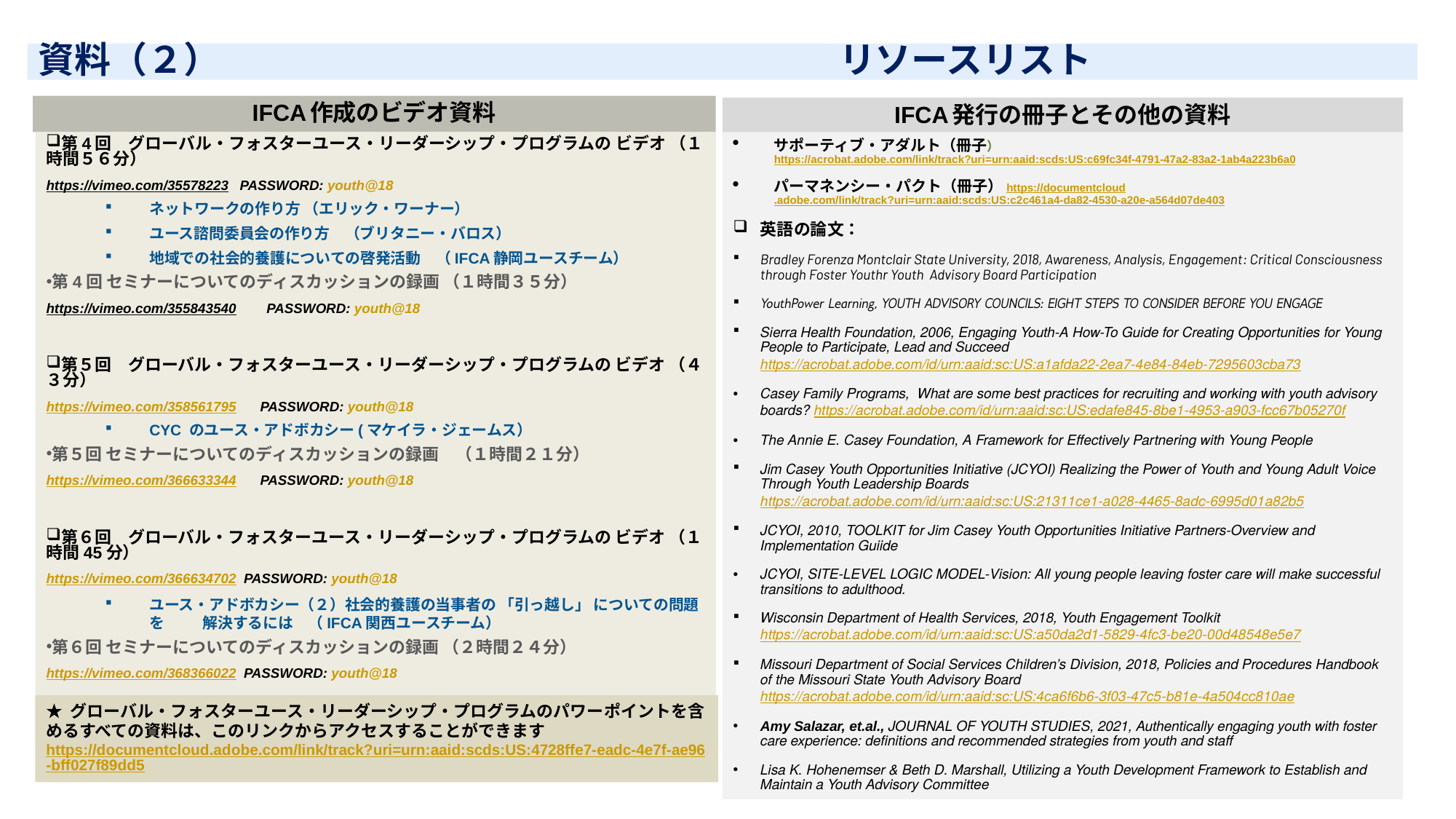

# 資料（２）　　　　　　　　　　　　　　　　　リソースリスト
IFCA作成のビデオ資料
IFCA発行の冊子とその他の資料
第4回　グローバル・フォスターユース・リーダーシップ・プログラムの ビデオ （１時間５６分）
https://vimeo.com/35578223   PASSWORD: youth@18
ネットワークの作り方 （エリック・ワーナー）
ユース諮問委員会の作り方　（ブリタニー・バロス）
地域での社会的養護についての啓発活動　（IFCA静岡ユースチーム）
第4回 セミナーについてのディスカッションの録画 （１時間３５分）
https://vimeo.com/355843540　　PASSWORD: youth@18

第５回　グローバル・フォスターユース・リーダーシップ・プログラムの ビデオ （４３分）
https://vimeo.com/358561795 　PASSWORD: youth@18
CYC のユース・アドボカシー(マケイラ・ジェームス）
第５回 セミナーについてのディスカッションの録画　（１時間２１分）
https://vimeo.com/366633344 　PASSWORD: youth@18

第６回　グローバル・フォスターユース・リーダーシップ・プログラムの ビデオ （１時間45分）
https://vimeo.com/366634702  PASSWORD: youth@18
ユース・アドボカシー（２）社会的養護の当事者の 「引っ越し」 についての問題を           解決するには　（IFCA関西ユースチーム）
第６回 セミナーについてのディスカッションの録画 （２時間２４分）
https://vimeo.com/368366022  PASSWORD: youth@18

サポーティブ・アダルト（冊子）https://acrobat.adobe.com/link/track?uri=urn:aaid:scds:US:c69fc34f-4791-47a2-83a2-1ab4a223b6a0

パーマネンシー・パクト（冊子）https://documentcloud.adobe.com/link/track?uri=urn:aaid:scds:US:c2c461a4-da82-4530-a20e-a564d07de403
英語の論文：
Bradley Forenza Montclair State University, 2018, Awareness, Analysis, Engagement: Critical Consciousness through Foster Youthr Youth  Advisory Board Participation
YouthPower Learning, YOUTH ADVISORY COUNCILS: EIGHT STEPS TO CONSIDER BEFORE YOU ENGAGE
Sierra Health Foundation, 2006, Engaging Youth-A How-To Guide for Creating Opportunities for Young People to Participate, Lead and Succeed  https://acrobat.adobe.com/id/urn:aaid:sc:US:a1afda22-2ea7-4e84-84eb-7295603cba73
Casey Family Programs,  What are some best practices for recruiting and working with youth advisory boards? https://acrobat.adobe.com/id/urn:aaid:sc:US:edafe845-8be1-4953-a903-fcc67b05270f
The Annie E. Casey Foundation, A Framework for Effectively Partnering with Young People
Jim Casey Youth Opportunities Initiative (JCYOI) Realizing the Power of Youth and Young Adult Voice Through Youth Leadership Boards   https://acrobat.adobe.com/id/urn:aaid:sc:US:21311ce1-a028-4465-8adc-6995d01a82b5
JCYOI, 2010, TOOLKIT for Jim Casey Youth Opportunities Initiative Partners-Overview and Implementation Guiide
JCYOI, SITE-LEVEL LOGIC MODEL-Vision: All young people leaving foster care will make successful transitions to adulthood.
Wisconsin Department of Health Services, 2018, Youth Engagement Toolkit  https://acrobat.adobe.com/id/urn:aaid:sc:US:a50da2d1-5829-4fc3-be20-00d48548e5e7
Missouri Department of Social Services Children’s Division, 2018, Policies and Procedures Handbook of the Missouri State Youth Advisory Board  https://acrobat.adobe.com/id/urn:aaid:sc:US:4ca6f6b6-3f03-47c5-b81e-4a504cc810ae
Amy Salazar, et.al., JOURNAL OF YOUTH STUDIES, 2021, Authentically engaging youth with foster care experience: definitions and recommended strategies from youth and staff
Lisa K. Hohenemser & Beth D. Marshall, Utilizing a Youth Development Framework to Establish and Maintain a Youth Advisory Committee

★ グローバル・フォスターユース・リーダーシップ・プログラムのパワーポイントを含めるすべての資料は、このリンクからアクセスすることができます
https://documentcloud.adobe.com/link/track?uri=urn:aaid:scds:US:4728ffe7-eadc-4e7f-ae96-bff027f89dd5